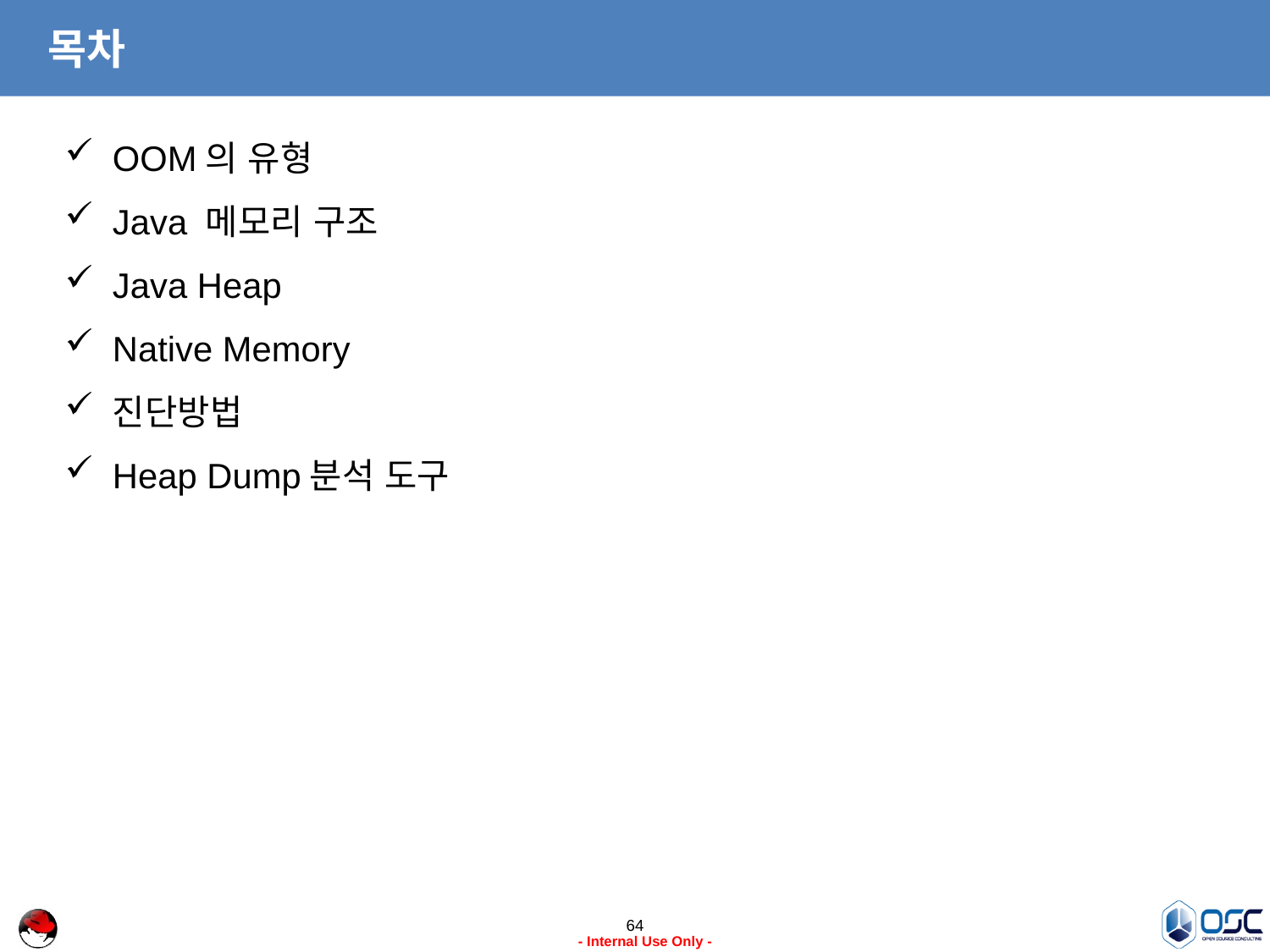

# 목차
OOM의 유형
Java 메모리 구조
Java Heap
Native Memory
진단방법
Heap Dump분석 도구